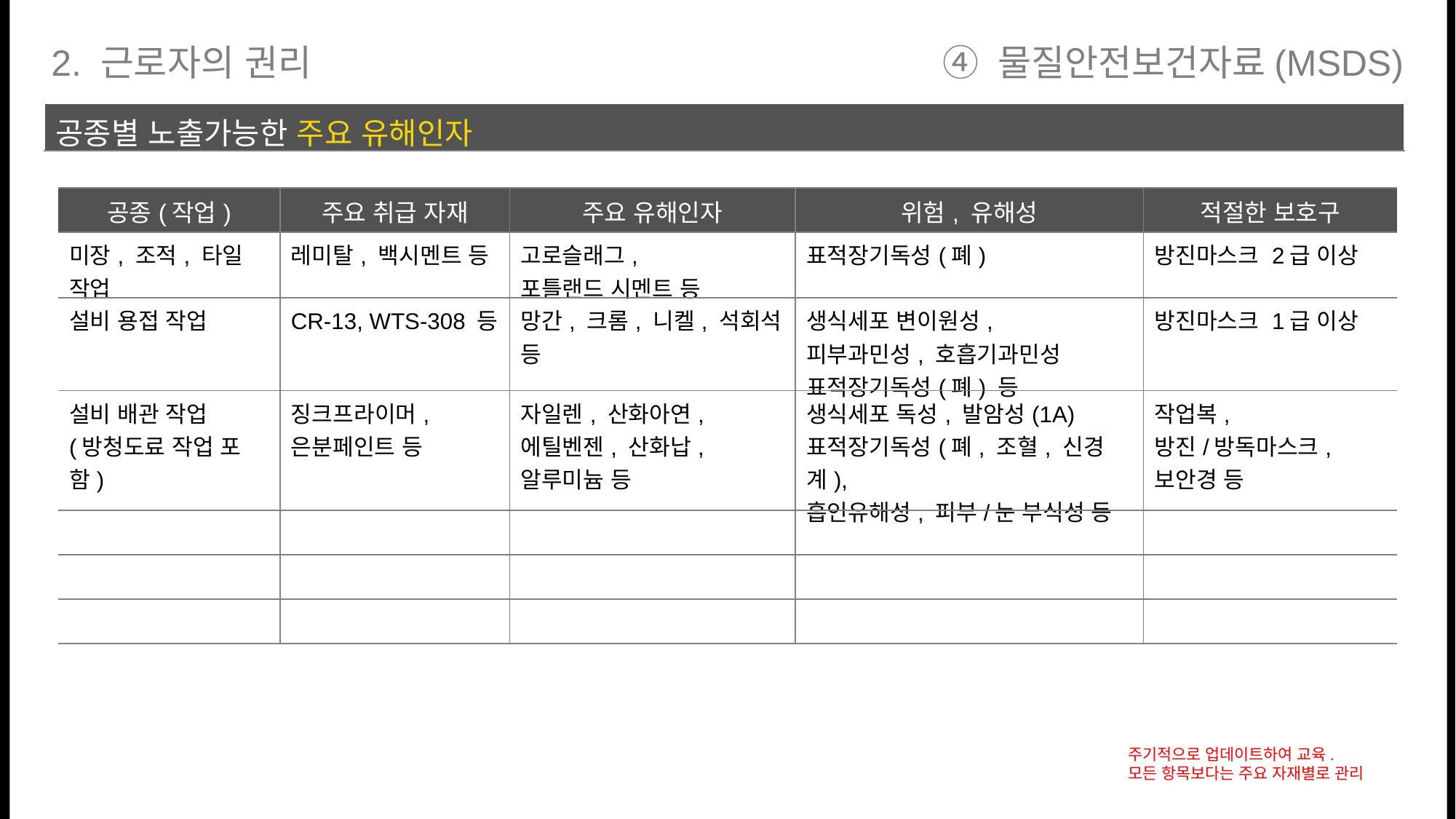

④ 물질안전보건자료(MSDS)
2. 근로자의 권리
| 공종별 노출가능한 주요 유해인자 |
| --- |
|  |
| 공종(작업) | 주요 취급 자재 | 주요 유해인자 | 위험, 유해성 | 적절한 보호구 |
| --- | --- | --- | --- | --- |
| 미장, 조적, 타일 작업 | 레미탈, 백시멘트 등 | 고로슬래그, 포틀랜드 시멘트 등 | 표적장기독성(폐) | 방진마스크 2급 이상 |
| 설비 용접 작업 | CR-13, WTS-308 등 | 망간, 크롬, 니켈, 석회석 등 | 생식세포 변이원성, 피부과민성, 호흡기과민성 표적장기독성(폐) 등 | 방진마스크 1급 이상 |
| 설비 배관 작업 (방청도료 작업 포함) | 징크프라이머, 은분페인트 등 | 자일렌, 산화아연, 에틸벤젠, 산화납, 알루미늄 등 | 생식세포 독성, 발암성(1A) 표적장기독성(폐, 조혈, 신경계), 흡인유해성, 피부/눈 부식성 등 | 작업복, 방진/방독마스크, 보안경 등 |
|  |  |  |  |  |
|  |  |  |  |  |
|  |  |  |  |  |
주기적으로 업데이트하여 교육.
모든 항목보다는 주요 자재별로 관리